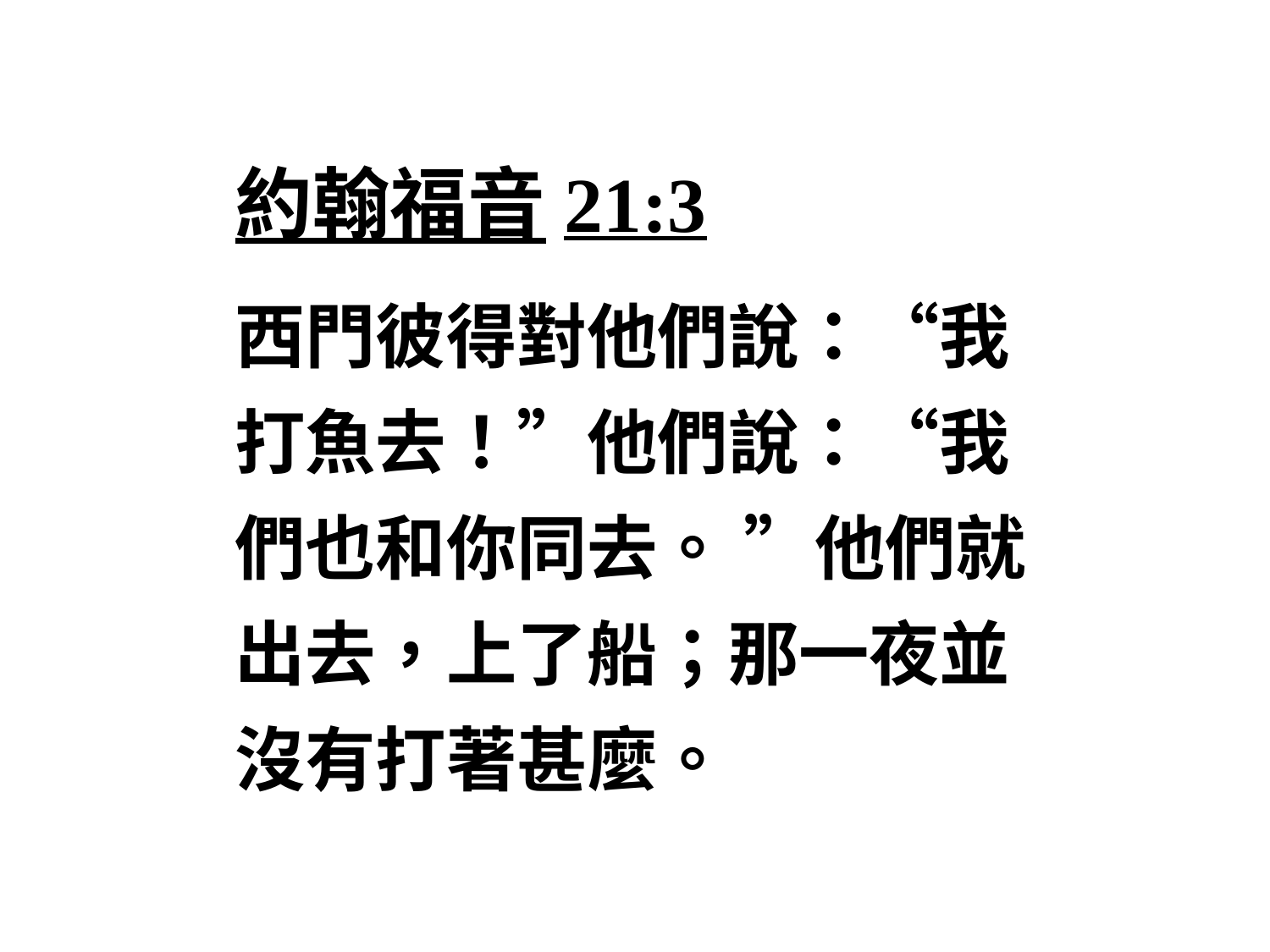

約翰福音21:3

西門彼得對他們說：“我打魚去！”他們說：“我們也和你同去。 ”他們就出去，上了船；那一夜並沒有打著甚麼。